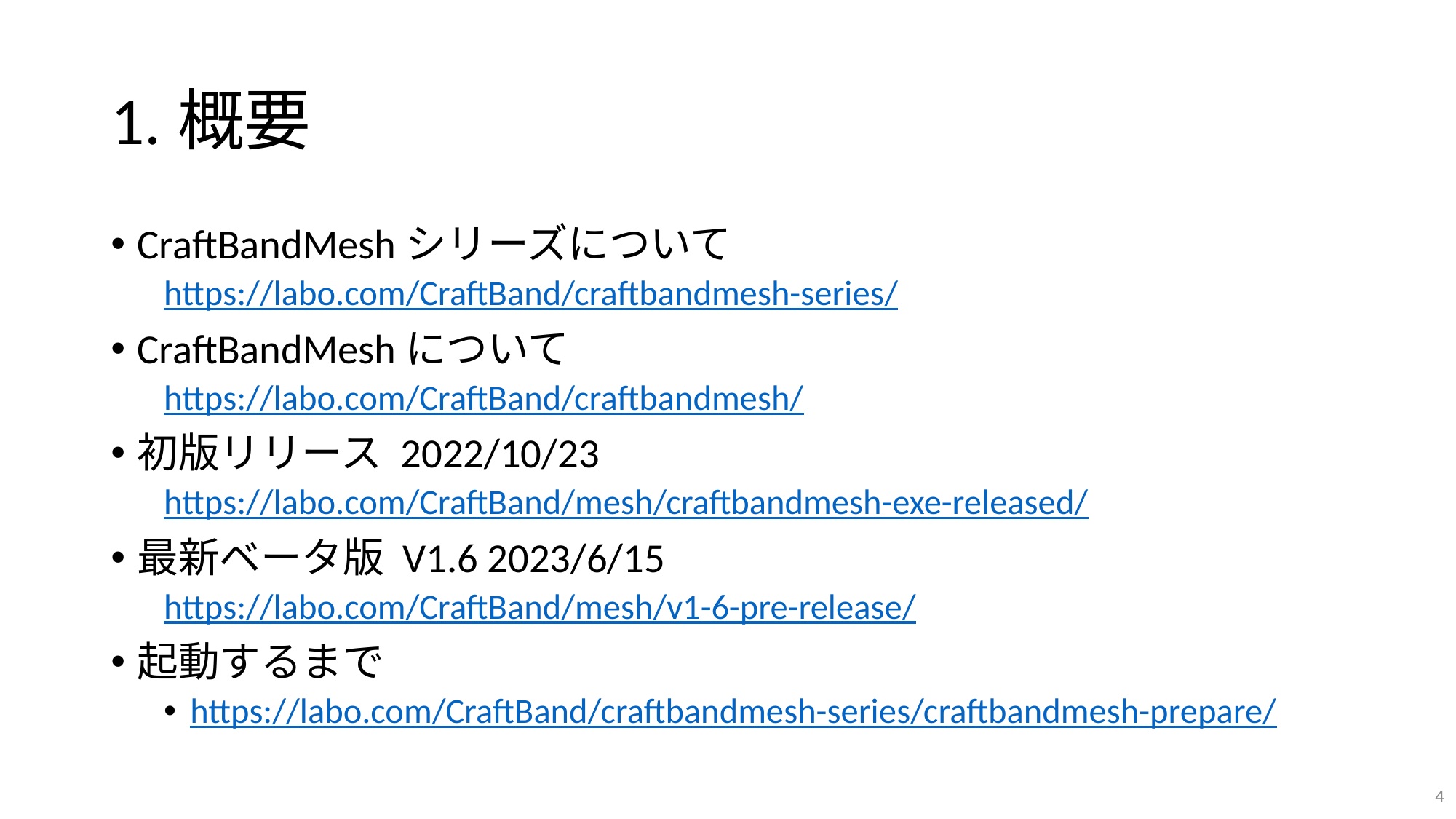

# 1.概要
CraftBandMeshシリーズについて
https://labo.com/CraftBand/craftbandmesh-series/
CraftBandMeshについて
https://labo.com/CraftBand/craftbandmesh/
初版リリース 2022/10/23
https://labo.com/CraftBand/mesh/craftbandmesh-exe-released/
最新ベータ版 V1.6 2023/6/15
https://labo.com/CraftBand/mesh/v1-6-pre-release/
起動するまで
https://labo.com/CraftBand/craftbandmesh-series/craftbandmesh-prepare/

4